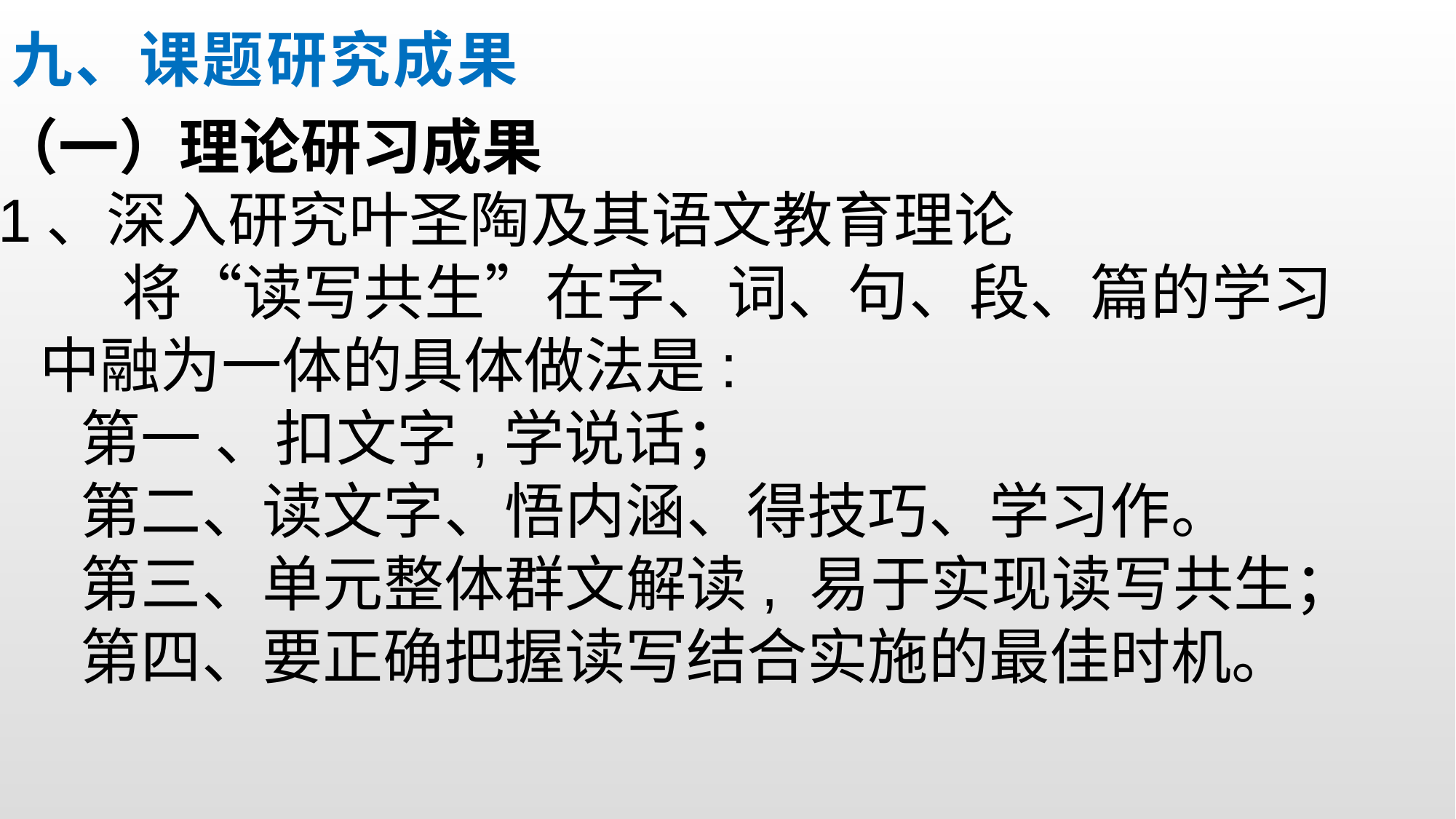

# 九、课题研究成果
（一）理论研习成果
1、深入研究叶圣陶及其语文教育理论
        将“读写共生”在字、词、句、段、篇的学习
  中融为一体的具体做法是:
     第一 、扣文字,学说话；
     第二、读文字、悟内涵、得技巧、学习作。
     第三、单元整体群文解读, 易于实现读写共生；
     第四、要正确把握读写结合实施的最佳时机。